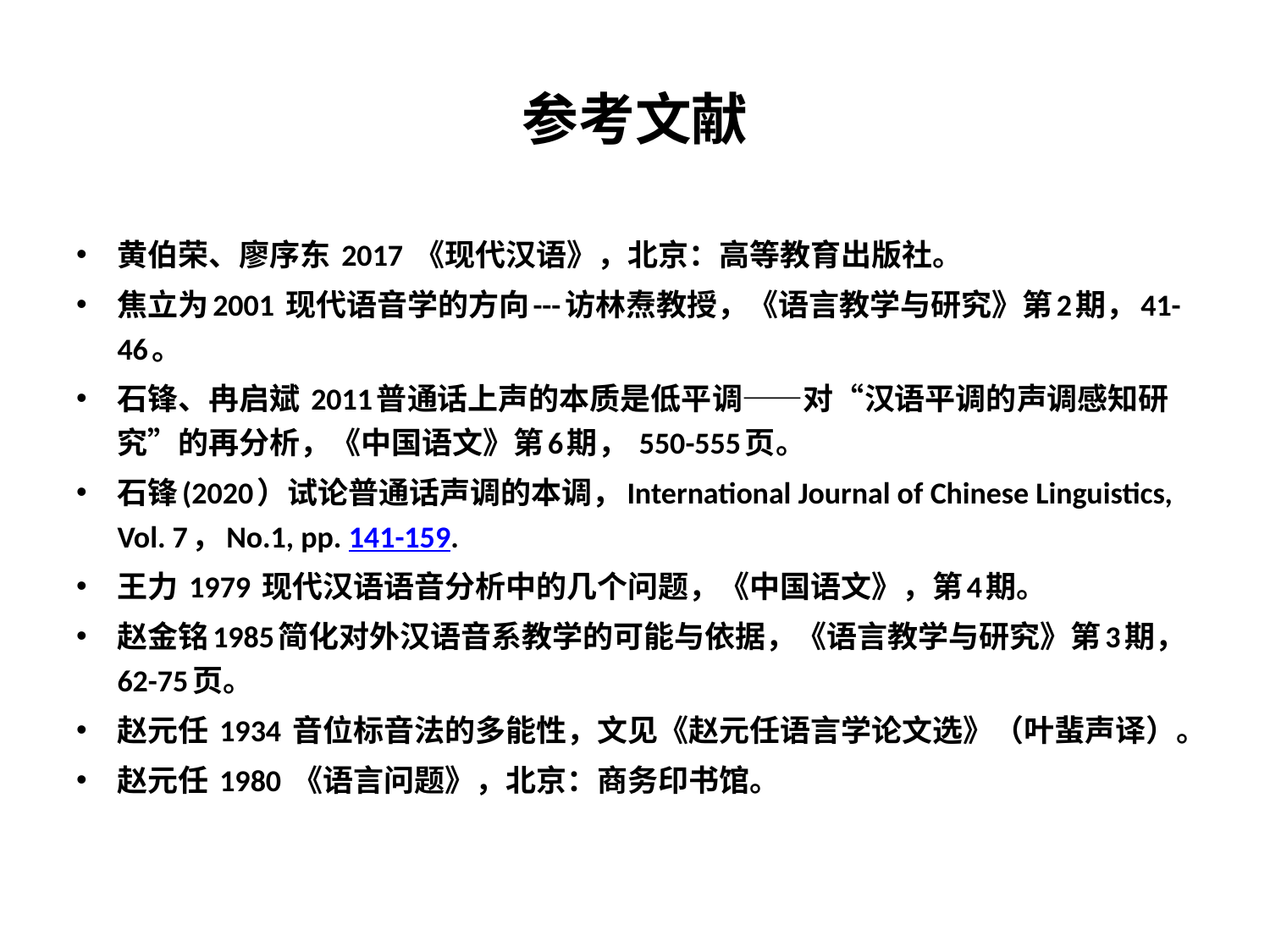

# 参考文献
黄伯荣、廖序东 2017 《现代汉语》，北京：高等教育出版社。
焦立为2001 现代语音学的方向---访林焘教授，《语言教学与研究》第2期，41-46。
石锋、冉启斌 2011普通话上声的本质是低平调——对“汉语平调的声调感知研究”的再分析，《中国语文》第6期， 550-555页。
石锋(2020）试论普通话声调的本调，International Journal of Chinese Linguistics, Vol. 7，No.1, pp. 141-159.
王力 1979 现代汉语语音分析中的几个问题，《中国语文》，第4期。
赵金铭1985简化对外汉语音系教学的可能与依据，《语言教学与研究》第3期， 62-75页。
赵元任 1934 音位标音法的多能性，文见《赵元任语言学论文选》（叶蜚声译）。
赵元任 1980 《语言问题》，北京：商务印书馆。